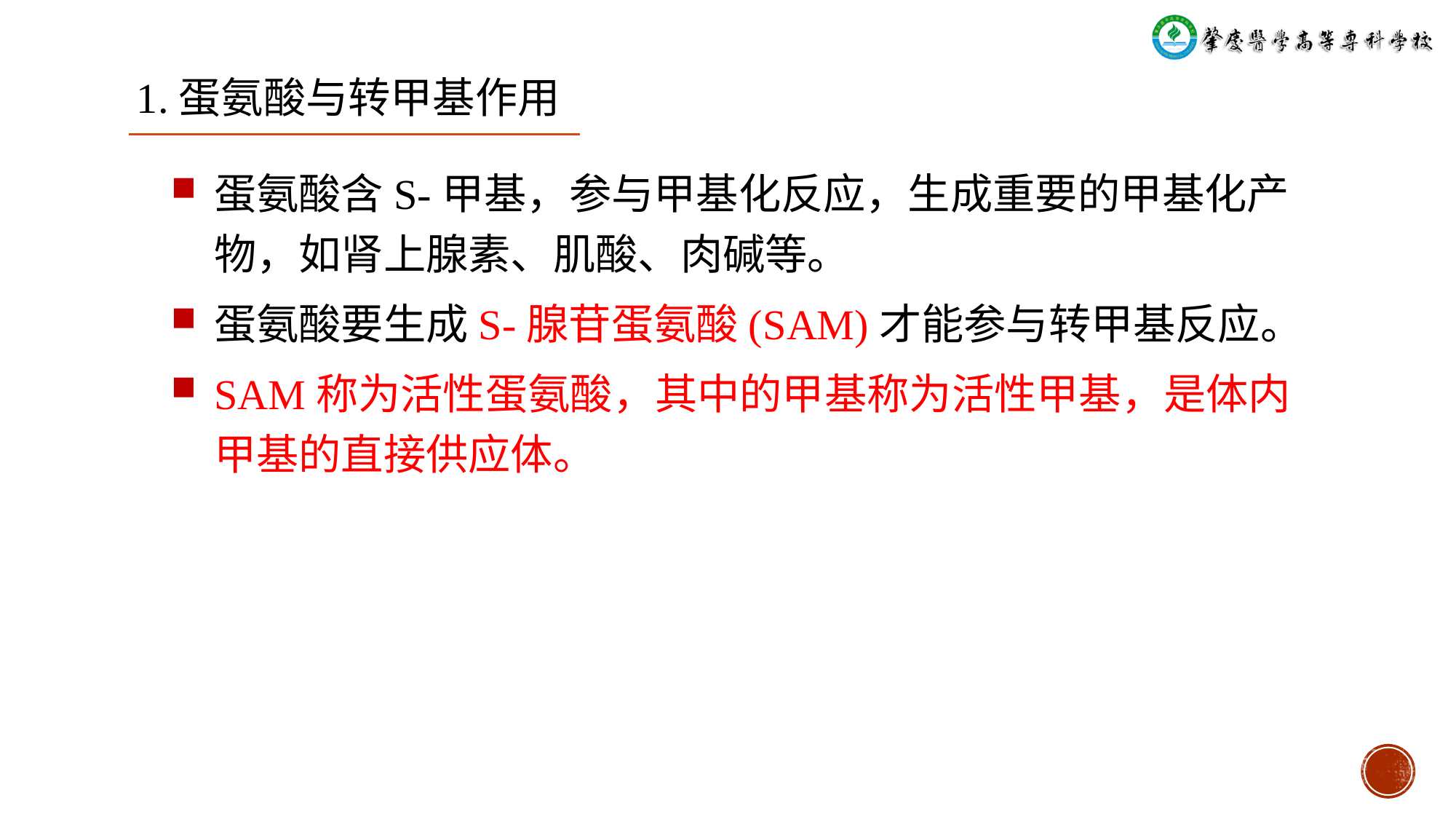

1.蛋氨酸与转甲基作用
蛋氨酸含S-甲基，参与甲基化反应，生成重要的甲基化产物，如肾上腺素、肌酸、肉碱等。
蛋氨酸要生成S-腺苷蛋氨酸(SAM)才能参与转甲基反应。
SAM称为活性蛋氨酸，其中的甲基称为活性甲基，是体内甲基的直接供应体。